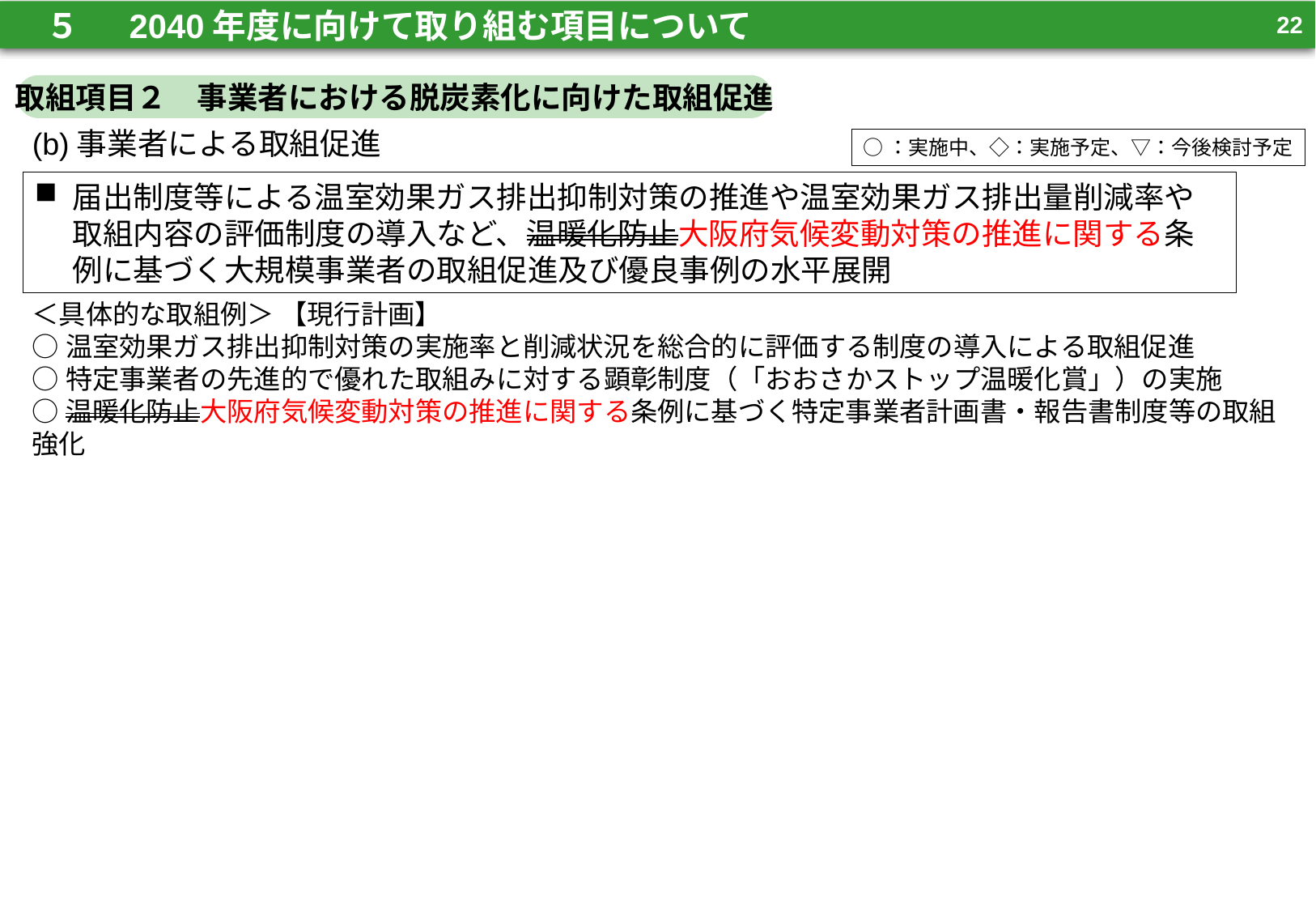

22
　５　 2040年度に向けて取り組む項目について
22
取組項目２　事業者における脱炭素化に向けた取組促進
(b)事業者による取組促進
○：実施中、◇：実施予定、▽：今後検討予定
届出制度等による温室効果ガス排出抑制対策の推進や温室効果ガス排出量削減率や取組内容の評価制度の導入など、温暖化防止大阪府気候変動対策の推進に関する条例に基づく大規模事業者の取組促進及び優良事例の水平展開
＜具体的な取組例＞ 【現行計画】
○温室効果ガス排出抑制対策の実施率と削減状況を総合的に評価する制度の導入による取組促進
○特定事業者の先進的で優れた取組みに対する顕彰制度（「おおさかストップ温暖化賞」）の実施
○温暖化防止大阪府気候変動対策の推進に関する条例に基づく特定事業者計画書・報告書制度等の取組強化